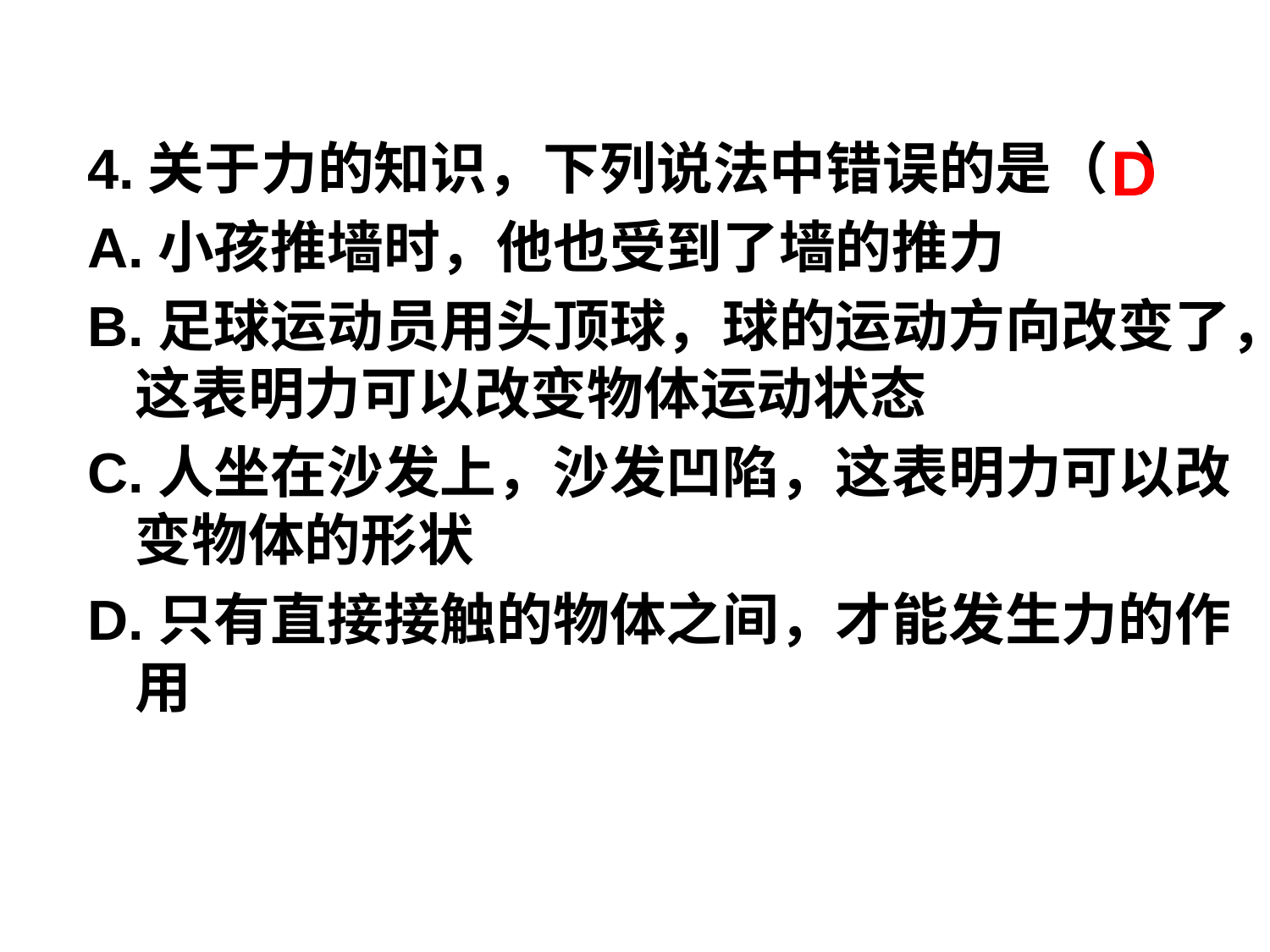

4.关于力的知识，下列说法中错误的是（  ）
A.小孩推墙时，他也受到了墙的推力
B.足球运动员用头顶球，球的运动方向改变了，这表明力可以改变物体运动状态
C.人坐在沙发上，沙发凹陷，这表明力可以改变物体的形状
D.只有直接接触的物体之间，才能发生力的作用
D